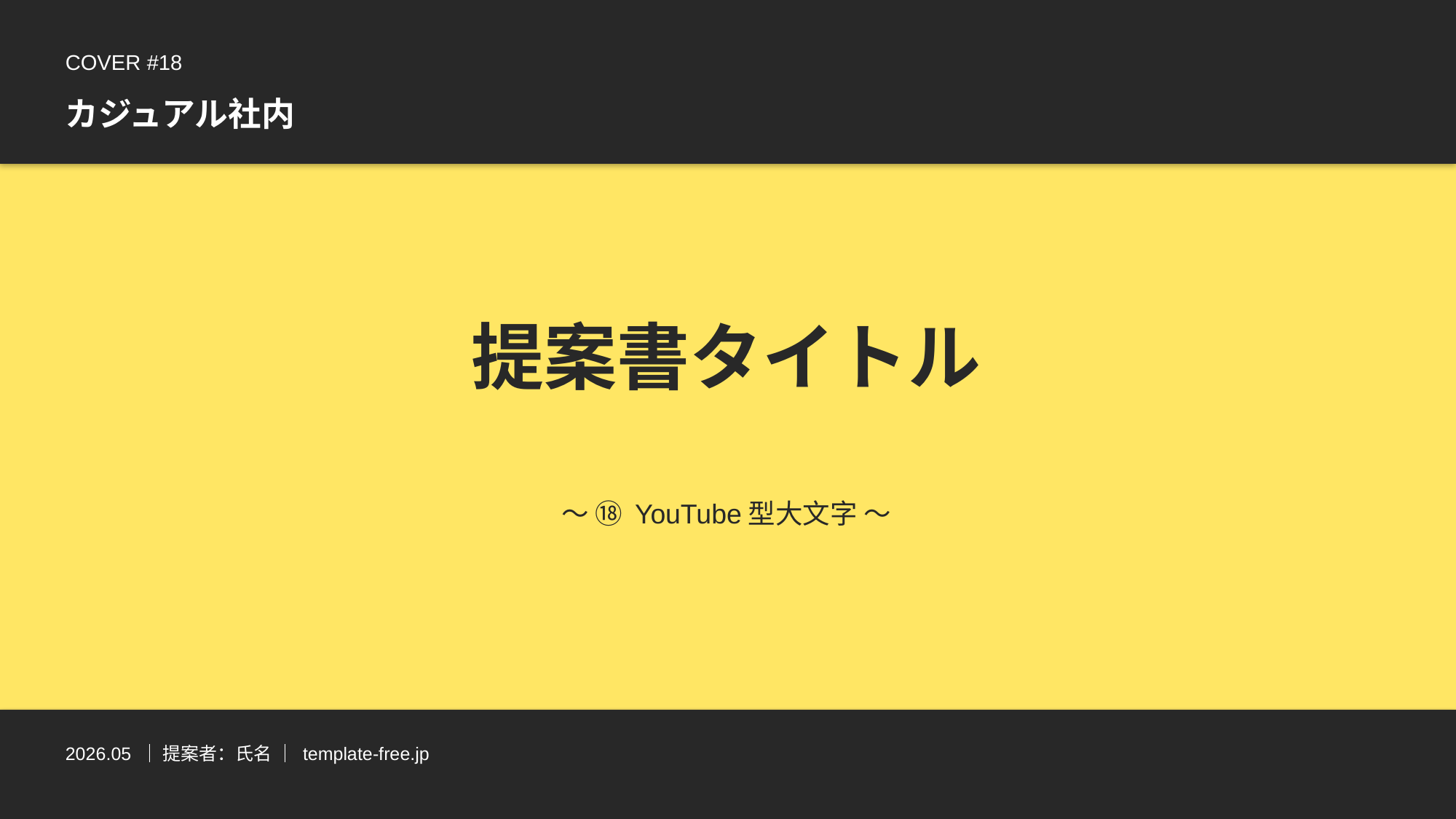

COVER #18
カジュアル社内
提案書タイトル
〜 ⑱ YouTube型大文字 〜

2026.05 ｜ 提案者：氏名 ｜ template-free.jp